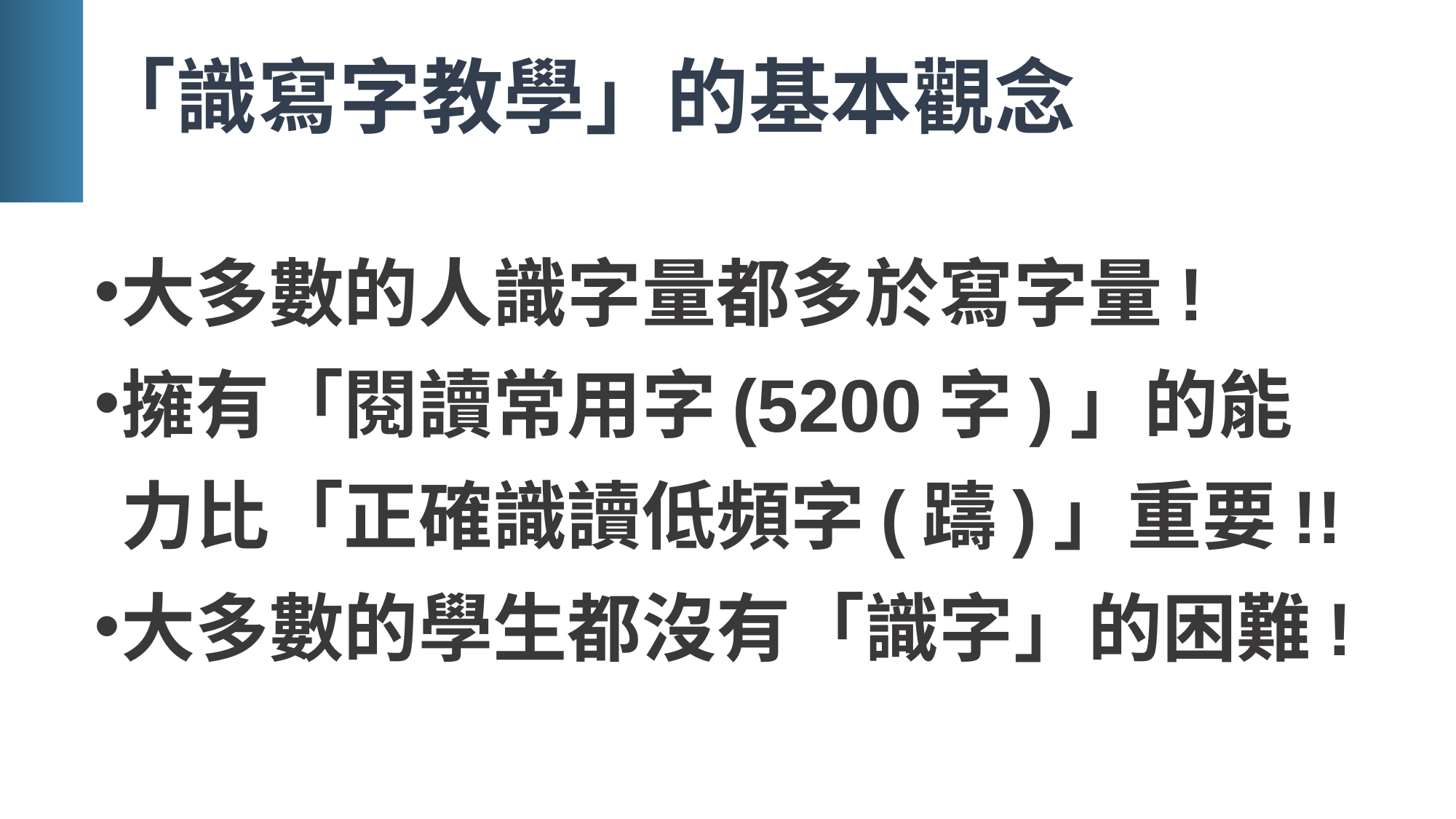

# 「識寫字教學」的基本觀念
大多數的人識字量都多於寫字量!
擁有「閱讀常用字(5200字)」的能力比「正確識讀低頻字(躊)」重要!!
大多數的學生都沒有「識字」的困難!